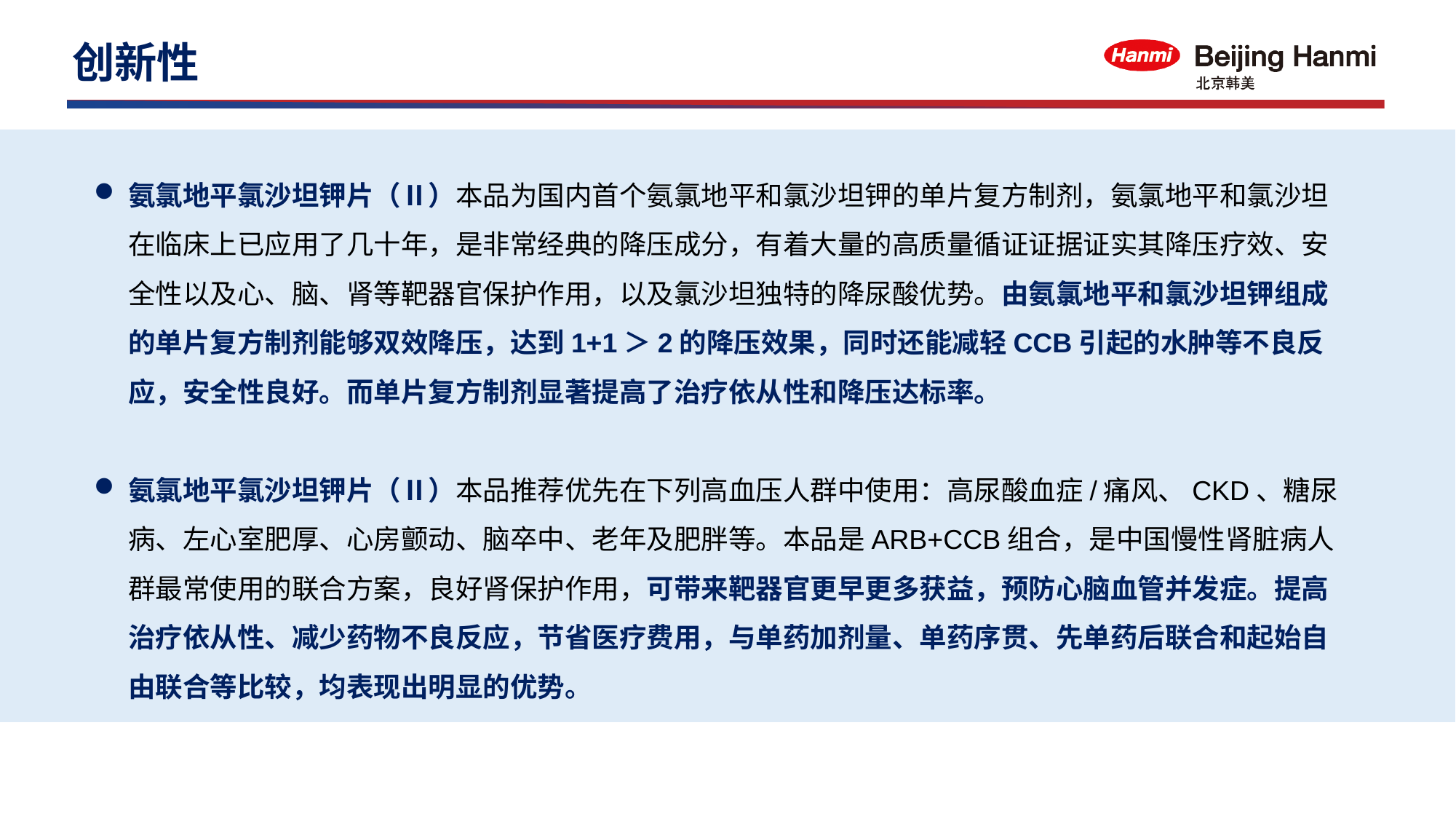

创新性

氨氯地平氯沙坦钾片（Ⅱ）本品为国内首个氨氯地平和氯沙坦钾的单片复方制剂，氨氯地平和氯沙坦在临床上已应用了几十年，是非常经典的降压成分，有着大量的高质量循证证据证实其降压疗效、安全性以及心、脑、肾等靶器官保护作用，以及氯沙坦独特的降尿酸优势。由氨氯地平和氯沙坦钾组成的单片复方制剂能够双效降压，达到1+1＞2的降压效果，同时还能减轻CCB引起的水肿等不良反应，安全性良好。而单片复方制剂显著提高了治疗依从性和降压达标率。

氨氯地平氯沙坦钾片（Ⅱ）本品推荐优先在下列高血压人群中使用：高尿酸血症/痛风、CKD、糖尿病、左心室肥厚、心房颤动、脑卒中、老年及肥胖等。本品是ARB+CCB组合，是中国慢性肾脏病人群最常使用的联合方案，良好肾保护作用，可带来靶器官更早更多获益，预防心脑血管并发症。提高治疗依从性、减少药物不良反应，节省医疗费用，与单药加剂量、单药序贯、先单药后联合和起始自由联合等比较，均表现出明显的优势。